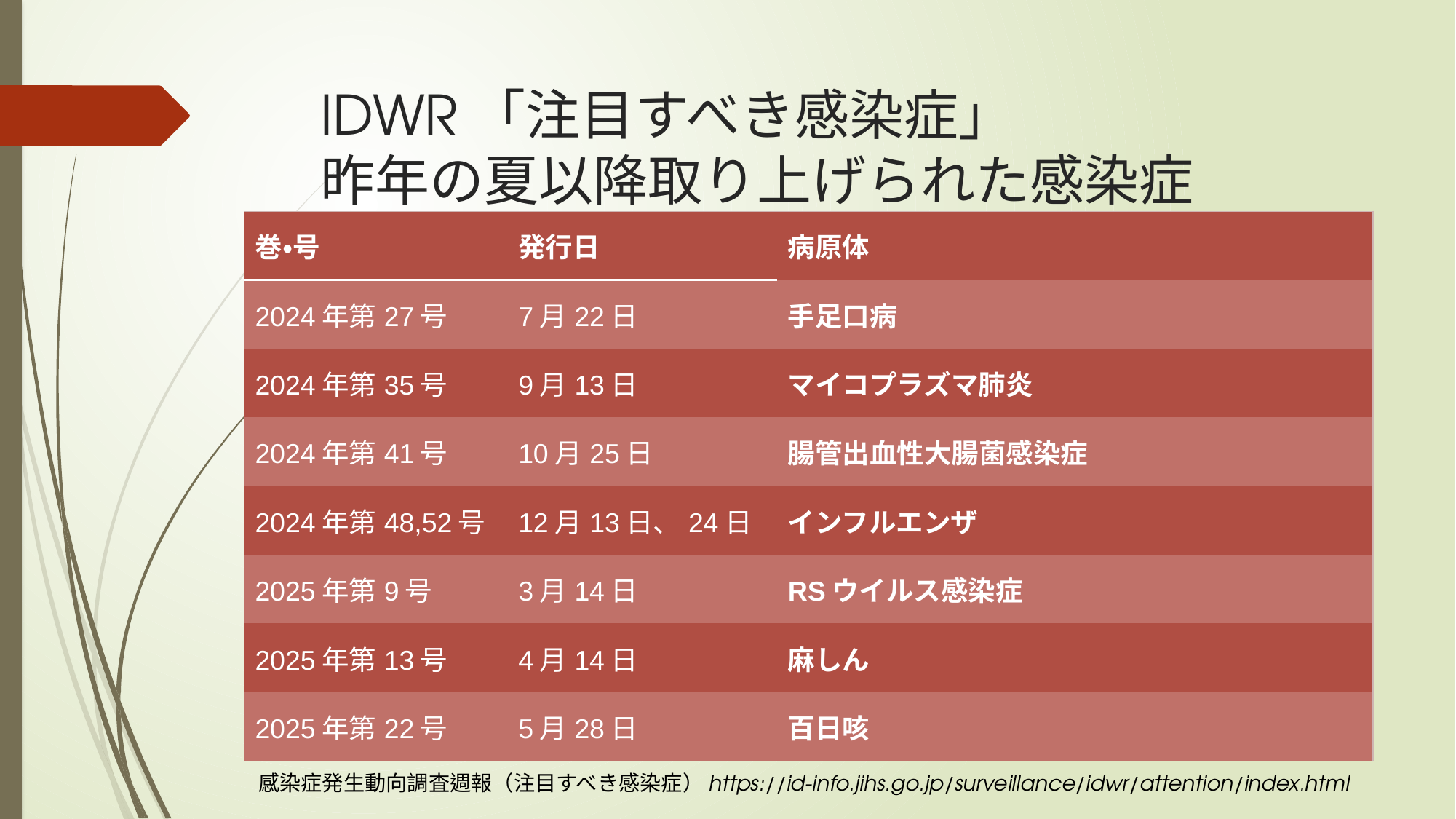

# IDWR「注目すべき感染症」 昨年の夏以降取り上げられた感染症
| 巻・号 | 発行日 | 病原体 |
| --- | --- | --- |
| 2024年第27号 | 7月22日 | 手足口病 |
| 2024年第35号 | 9月13日 | マイコプラズマ肺炎 |
| 2024年第41号 | 10月25日 | 腸管出血性大腸菌感染症 |
| 2024年第48,52号 | 12月13日、24日 | インフルエンザ |
| 2025年第9号 | 3月14日 | RSウイルス感染症 |
| 2025年第13号 | 4月14日 | 麻しん |
| 2025年第22号 | 5月28日 | 百日咳 |
感染症発生動向調査週報（注目すべき感染症）https://id-info.jihs.go.jp/surveillance/idwr/attention/index.html